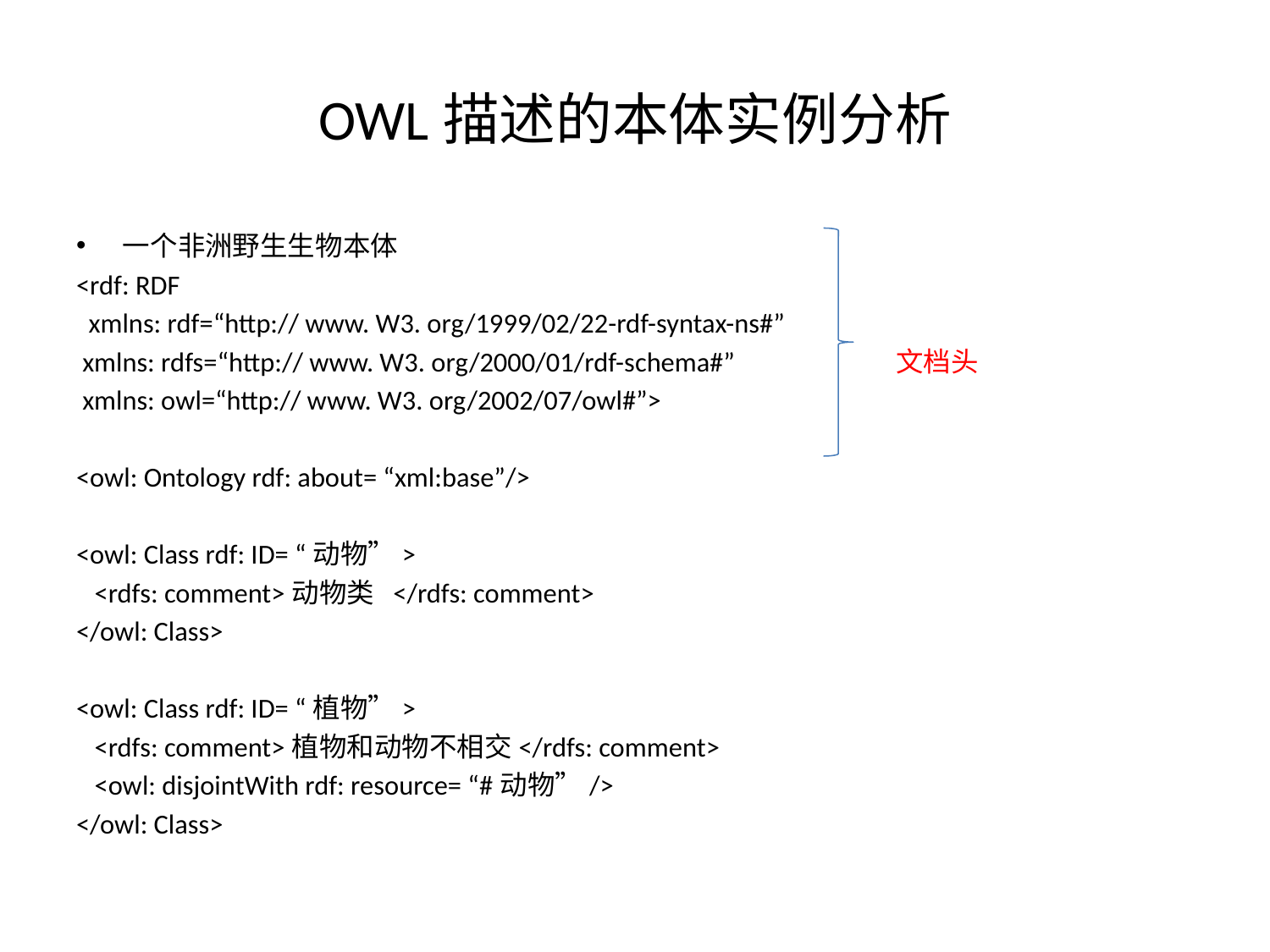

# OWL描述的本体实例分析
一个非洲野生生物本体
<rdf: RDF
  xmlns: rdf=“http:// www. W3. org/1999/02/22-rdf-syntax-ns#”
 xmlns: rdfs=“http:// www. W3. org/2000/01/rdf-schema#”                         文档头
 xmlns: owl=“http:// www. W3. org/2002/07/owl#”>

<owl: Ontology rdf: about= “xml:base”/>

<owl: Class rdf: ID= “动物”>
   <rdfs: comment>动物类  </rdfs: comment>
</owl: Class>

<owl: Class rdf: ID= “植物”>
   <rdfs: comment>植物和动物不相交</rdfs: comment>
   <owl: disjointWith rdf: resource= “#动物”/>
</owl: Class>